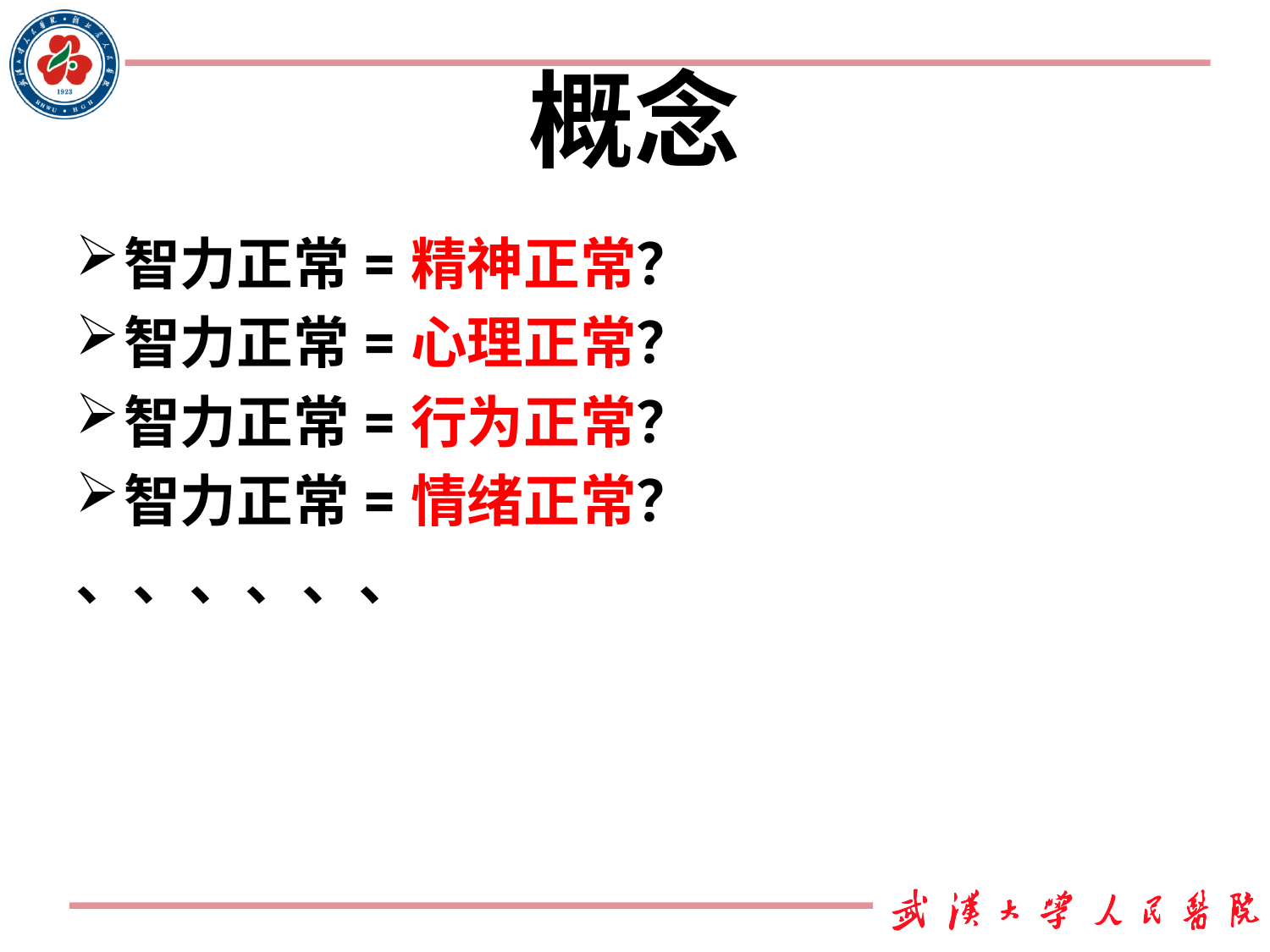

# 概念
智力正常=精神正常？
智力正常=心理正常？
智力正常=行为正常？
智力正常=情绪正常？
、、、、、、